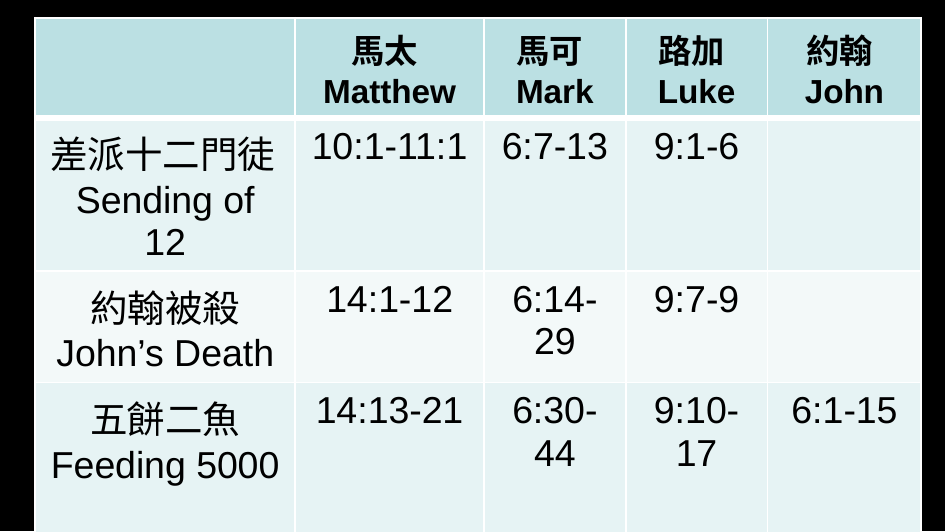

|  | 馬太Matthew | 馬可Mark | 路加Luke | 約翰John |
| --- | --- | --- | --- | --- |
| 差派十二門徒Sending of 12 | 10:1-11:1 | 6:7-13 | 9:1-6 |  |
| 約翰被殺 John’s Death | 14:1-12 | 6:14-29 | 9:7-9 |  |
| 五餅二魚 Feeding 5000 | 14:13-21 | 6:30-44 | 9:10-17 | 6:1-15 |
14